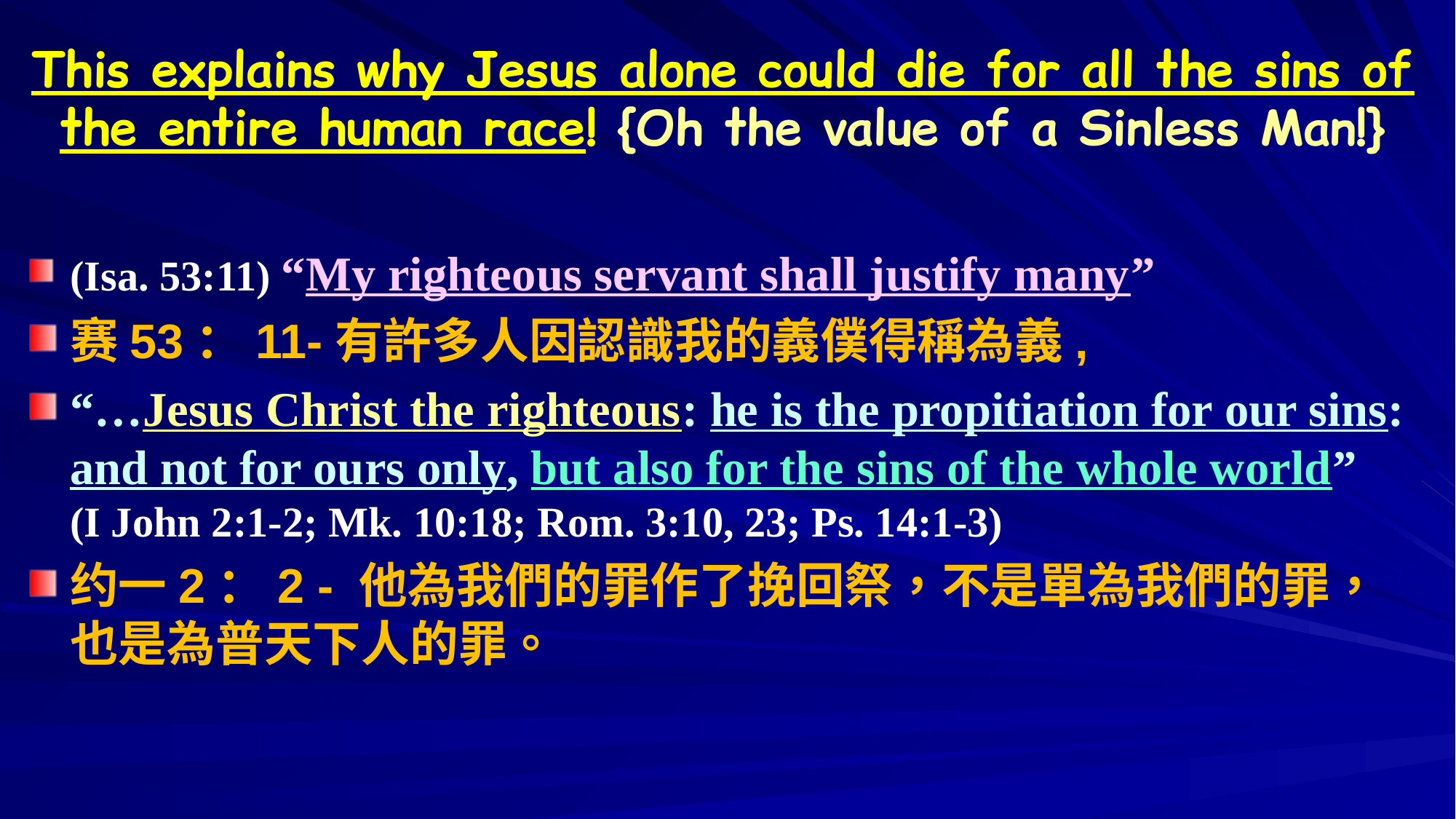

# This explains why Jesus alone could die for all the sins of the entire human race! {Oh the value of a Sinless Man!}
(Isa. 53:11) “My righteous servant shall justify many”
赛53：11-有許多人因認識我的義僕得稱為義,
“…Jesus Christ the righteous: he is the propitiation for our sins: and not for ours only, but also for the sins of the whole world”    (I John 2:1-2; Mk. 10:18; Rom. 3:10, 23; Ps. 14:1-3)
约一2：2 - 他為我們的罪作了挽回祭，不是單為我們的罪，也是為普天下人的罪。